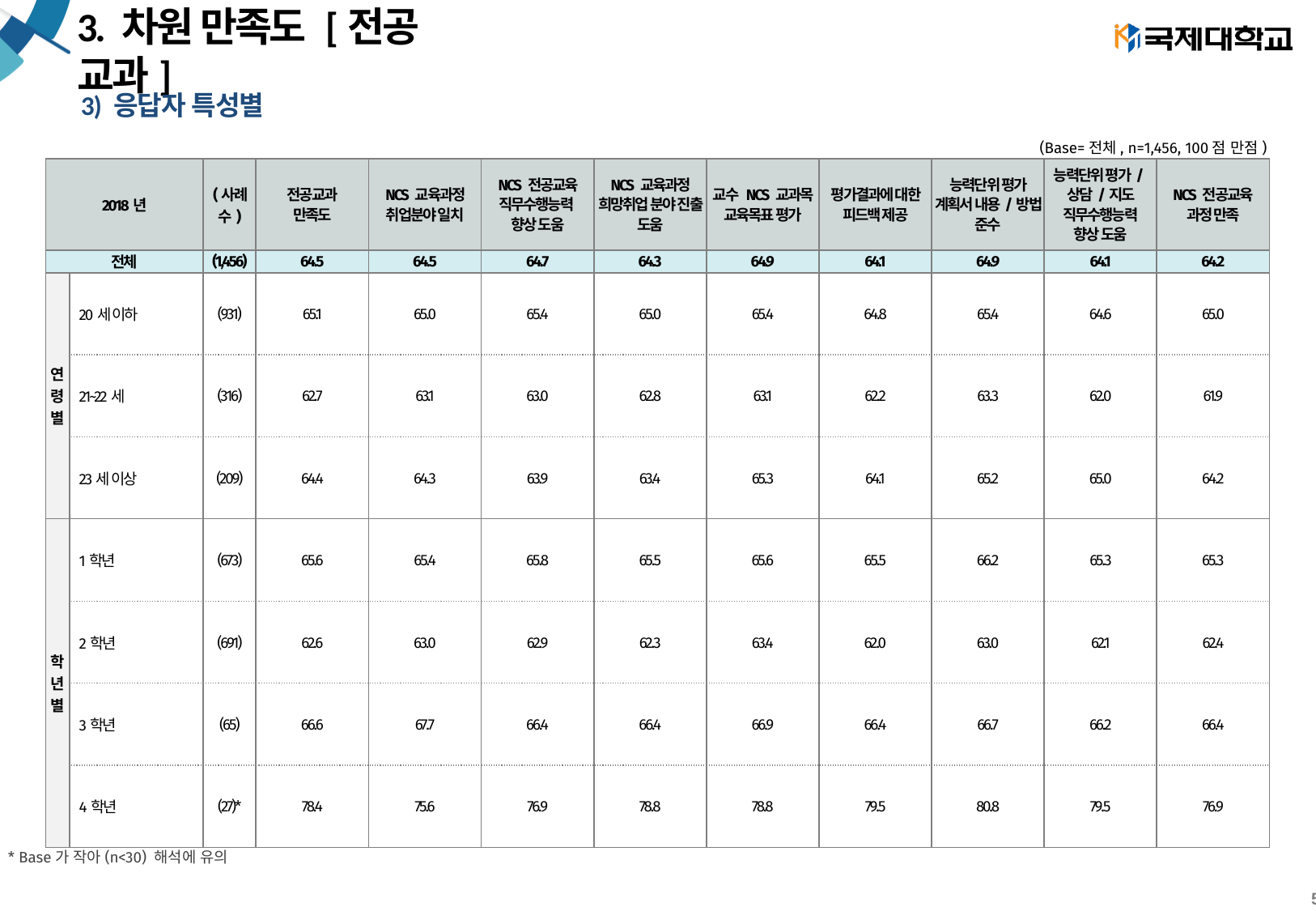

# 3. 차원 만족도 [전공 교과]
3) 응답자 특성별
(Base=전체, n=1,456, 100점 만점)
| 2018년 |  | (사례수) | 전공교과 만족도 | NCS 교육과정 취업분야 일치 | NCS 전공교육 직무수행능력 향상 도움 | NCS 교육과정 희망취업 분야 진출 도움 | 교수 NCS 교과목 교육목표 평가 | 평가결과에 대한 피드백 제공 | 능력단위 평가 계획서 내용/방법 준수 | 능력단위 평가/상담/지도 직무수행능력 향상 도움 | NCS 전공교육 과정 만족 |
| --- | --- | --- | --- | --- | --- | --- | --- | --- | --- | --- | --- |
| 전체 |  | (1,456) | 64.5 | 64.5 | 64.7 | 64.3 | 64.9 | 64.1 | 64.9 | 64.1 | 64.2 |
| 연 령 별 | 20세 이하 | (931) | 65.1 | 65.0 | 65.4 | 65.0 | 65.4 | 64.8 | 65.4 | 64.6 | 65.0 |
|  | 21~22세 | (316) | 62.7 | 63.1 | 63.0 | 62.8 | 63.1 | 62.2 | 63.3 | 62.0 | 61.9 |
|  | 23세 이상 | (209) | 64.4 | 64.3 | 63.9 | 63.4 | 65.3 | 64.1 | 65.2 | 65.0 | 64.2 |
| 학 년 별 | 1학년 | (673) | 65.6 | 65.4 | 65.8 | 65.5 | 65.6 | 65.5 | 66.2 | 65.3 | 65.3 |
|  | 2학년 | (691) | 62.6 | 63.0 | 62.9 | 62.3 | 63.4 | 62.0 | 63.0 | 62.1 | 62.4 |
|  | 3학년 | (65) | 66.6 | 67.7 | 66.4 | 66.4 | 66.9 | 66.4 | 66.7 | 66.2 | 66.4 |
|  | 4학년 | (27)\* | 78.4 | 75.6 | 76.9 | 78.8 | 78.8 | 79.5 | 80.8 | 79.5 | 76.9 |
* Base가 작아(n<30) 해석에 유의